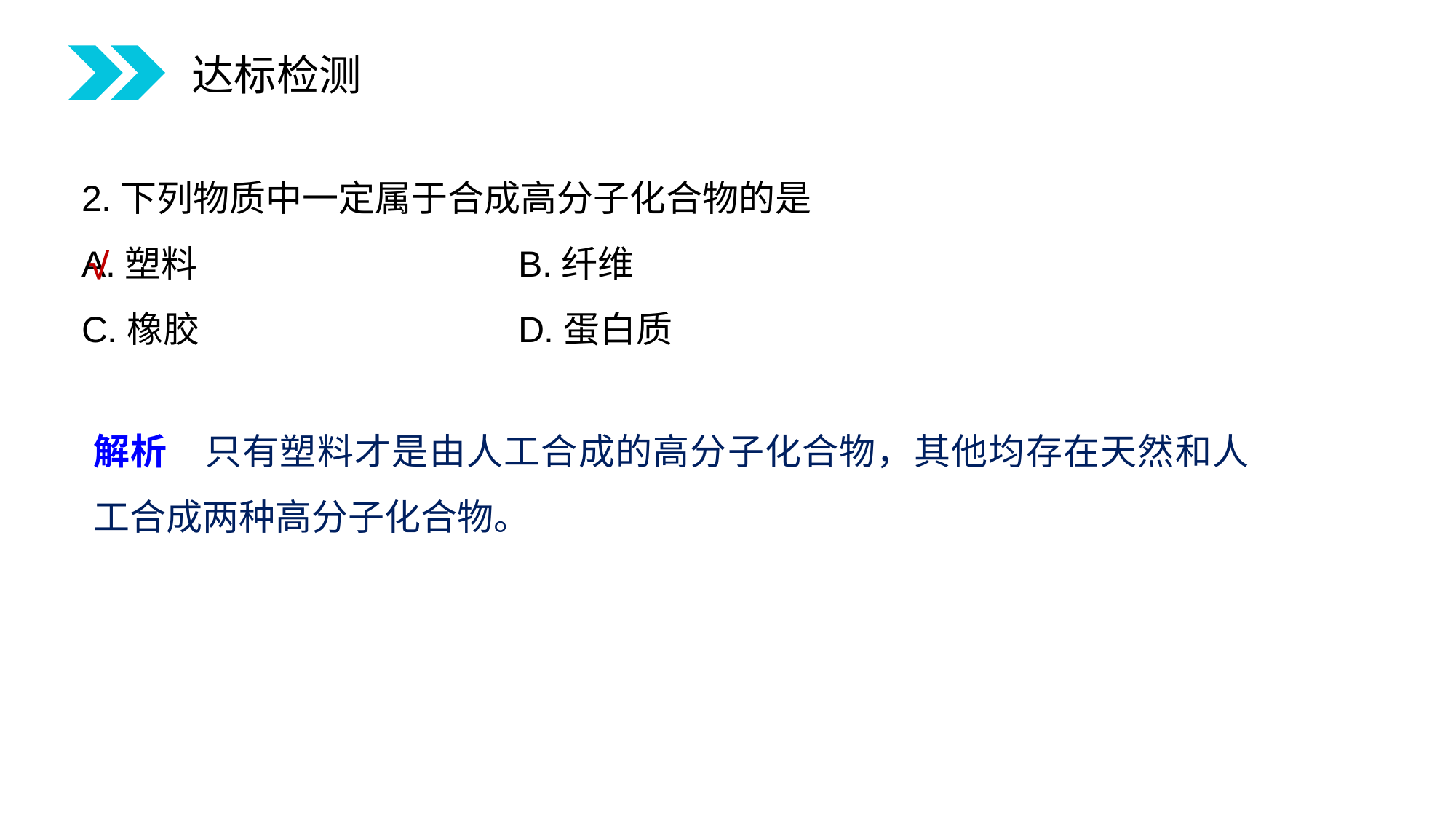

达标检测
2.下列物质中一定属于合成高分子化合物的是
A.塑料  			B.纤维
C.橡胶  			D.蛋白质
√
解析　只有塑料才是由人工合成的高分子化合物，其他均存在天然和人工合成两种高分子化合物。